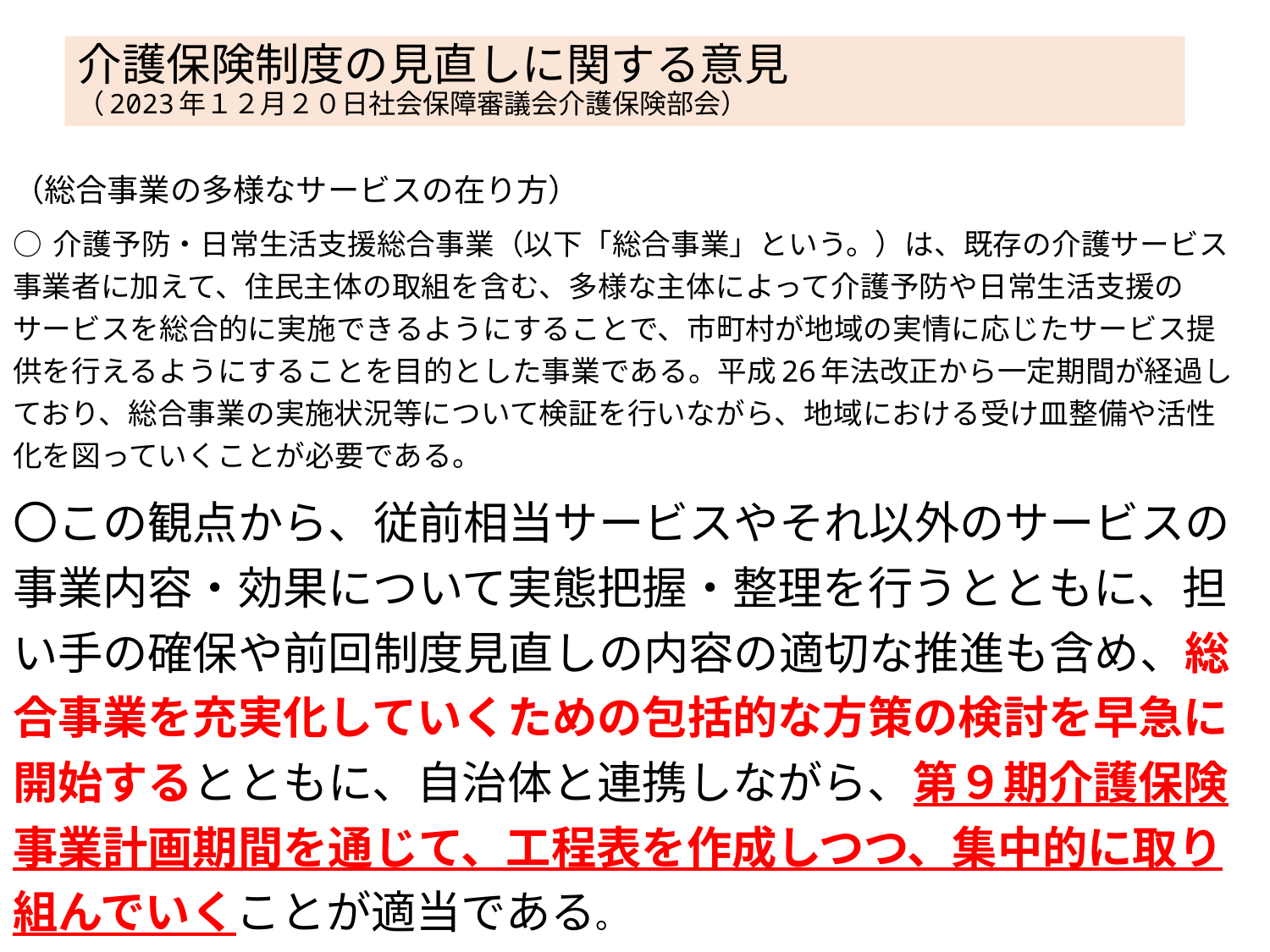

# 介護保険制度の見直しに関する意見 （2023年１２月２０日社会保障審議会介護保険部会）
（総合事業の多様なサービスの在り方）
○ 介護予防・日常生活支援総合事業（以下「総合事業」という。）は、既存の介護サービス事業者に加えて、住民主体の取組を含む、多様な主体によって介護予防や日常生活支援のサービスを総合的に実施できるようにすることで、市町村が地域の実情に応じたサービス提供を行えるようにすることを目的とした事業である。平成26年法改正から一定期間が経過しており、総合事業の実施状況等について検証を行いながら、地域における受け皿整備や活性化を図っていくことが必要である。
〇この観点から、従前相当サービスやそれ以外のサービスの事業内容・効果について実態把握・整理を行うとともに、担い手の確保や前回制度見直しの内容の適切な推進も含め、総合事業を充実化していくための包括的な方策の検討を早急に開始するとともに、自治体と連携しながら、第９期介護保険事業計画期間を通じて、工程表を作成しつつ、集中的に取り組んでいくことが適当である。